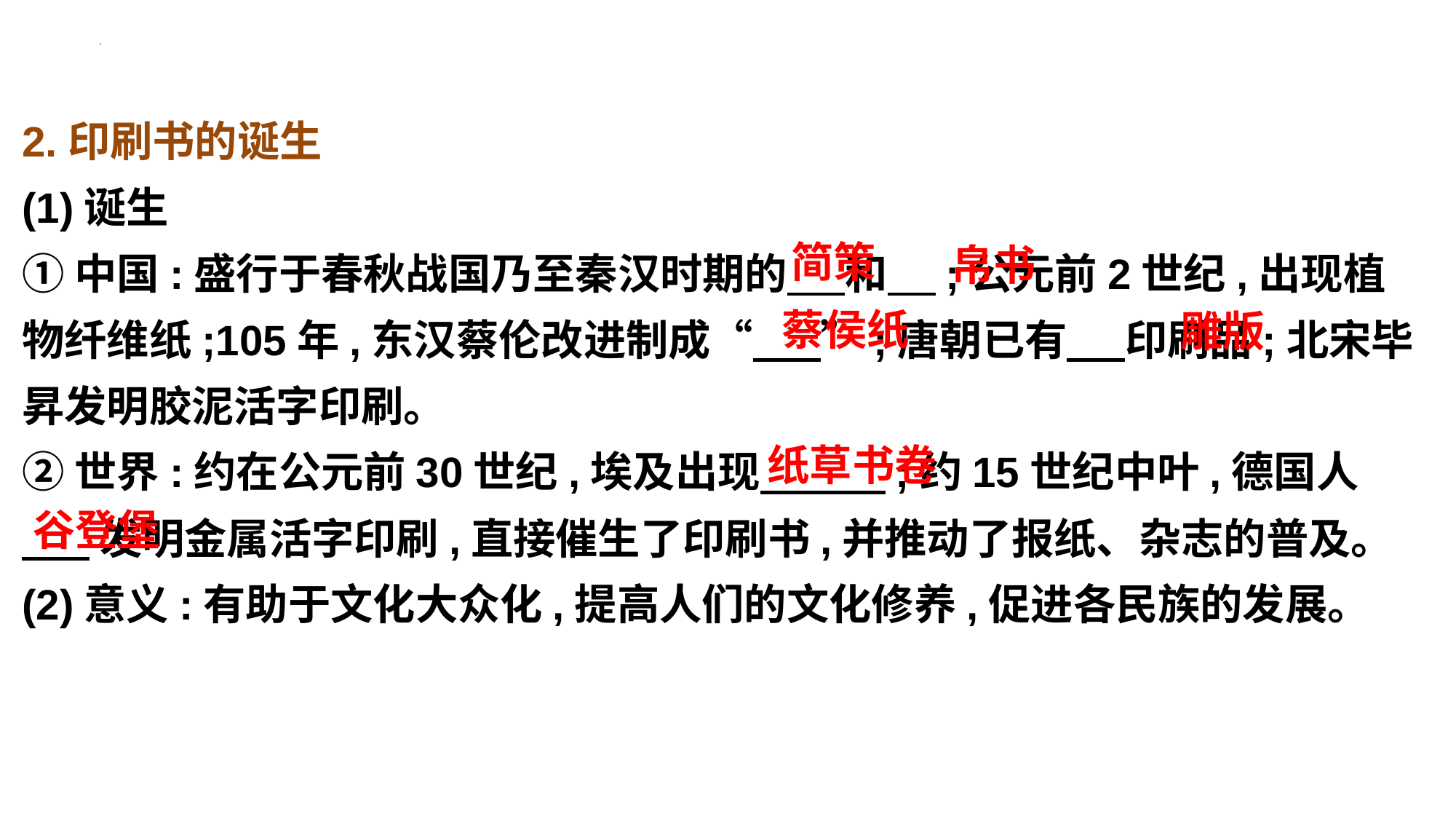

2.印刷书的诞生
(1)诞生
①中国:盛行于春秋战国乃至秦汉时期的      和     ;公元前2世纪,出现植物纤维纸;105年,东汉蔡伦改进制成“       ”;唐朝已有      印刷品;北宋毕昇发明胶泥活字印刷。
②世界:约在公元前30世纪,埃及出现             ;约15世纪中叶,德国人
       发明金属活字印刷,直接催生了印刷书,并推动了报纸、杂志的普及。
(2)意义:有助于文化大众化,提高人们的文化修养,促进各民族的发展。
简策
帛书
蔡侯纸
雕版
纸草书卷
谷登堡